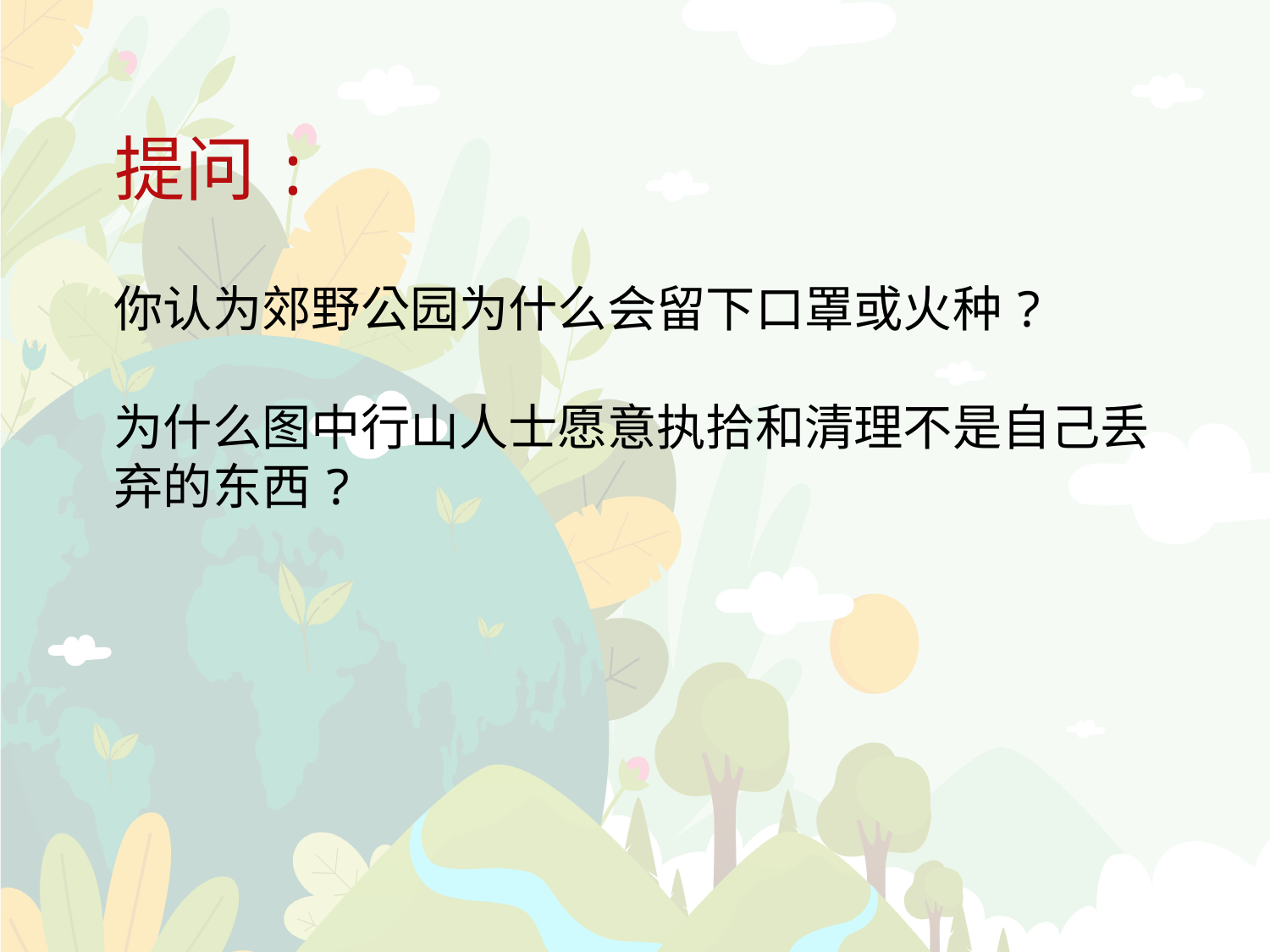

# 提问:
你认为郊野公园为什么会留下口罩或火种?

为什么图中行山人士愿意执拾和清理不是自己丢弃的东西?